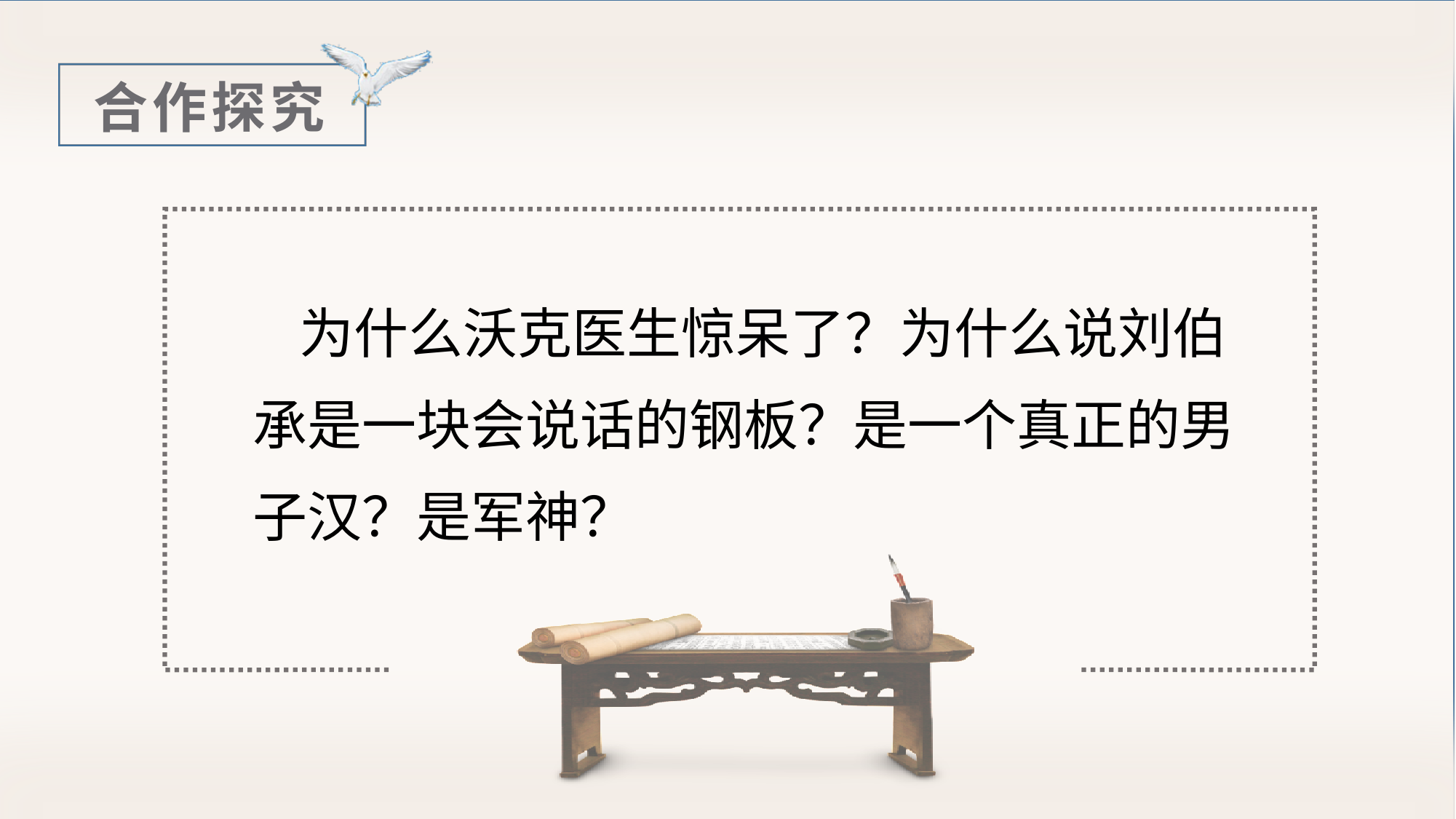

合作探究

     为什么沃克医生惊呆了？为什么说刘伯承是一块会说话的钢板？是一个真正的男子汉？是军神？